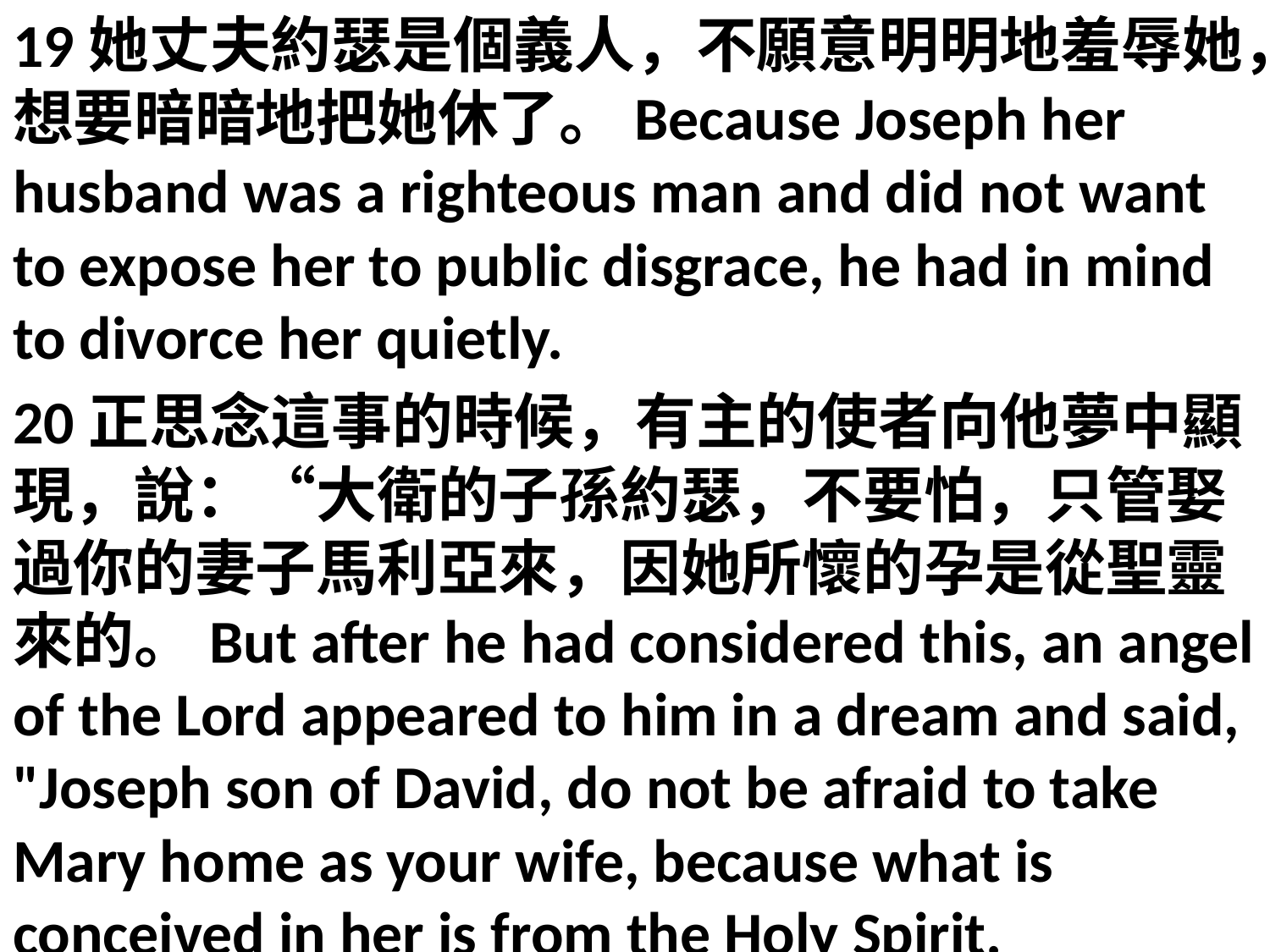

19她丈夫約瑟是個義人，不願意明明地羞辱她，想要暗暗地把她休了。Because Joseph her husband was a righteous man and did not want to expose her to public disgrace, he had in mind to divorce her quietly.
20正思念這事的時候，有主的使者向他夢中顯現，說：“大衛的子孫約瑟，不要怕，只管娶過你的妻子馬利亞來，因她所懷的孕是從聖靈來的。But after he had considered this, an angel of the Lord appeared to him in a dream and said, "Joseph son of David, do not be afraid to take Mary home as your wife, because what is conceived in her is from the Holy Spirit.